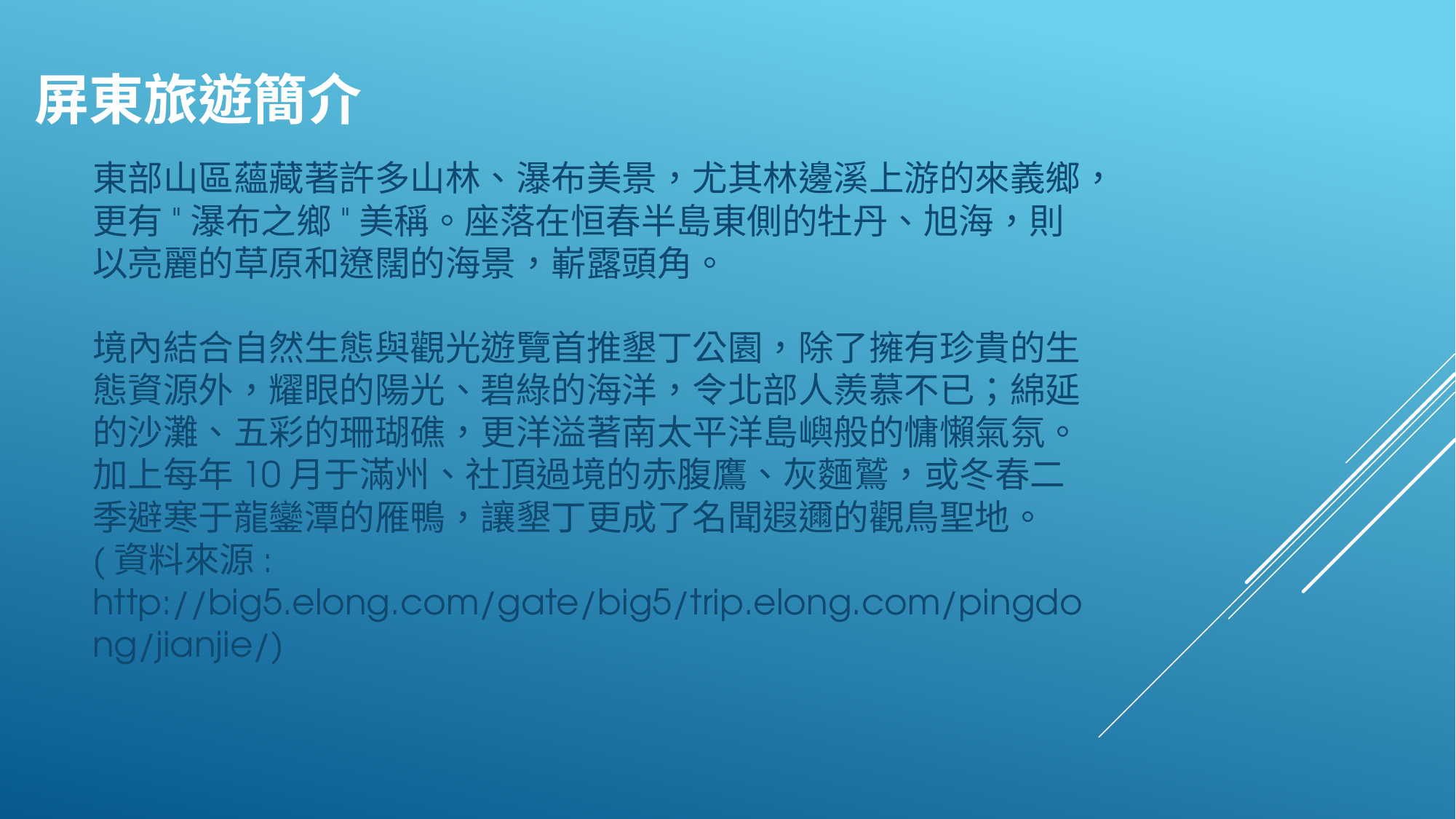

# 屏東旅遊簡介
東部山區蘊藏著許多山林、瀑布美景，尤其林邊溪上游的來義鄉，更有"瀑布之鄉"美稱。座落在恒春半島東側的牡丹、旭海，則以亮麗的草原和遼闊的海景，嶄露頭角。
境內結合自然生態與觀光遊覽首推墾丁公園，除了擁有珍貴的生態資源外，耀眼的陽光、碧綠的海洋，令北部人羨慕不已；綿延的沙灘、五彩的珊瑚礁，更洋溢著南太平洋島嶼般的慵懶氣氛。加上每年10月于滿州、社頂過境的赤腹鷹、灰麵鷲，或冬春二季避寒于龍鑾潭的雁鴨，讓墾丁更成了名聞遐邇的觀鳥聖地。(資料來源: http://big5.elong.com/gate/big5/trip.elong.com/pingdong/jianjie/)